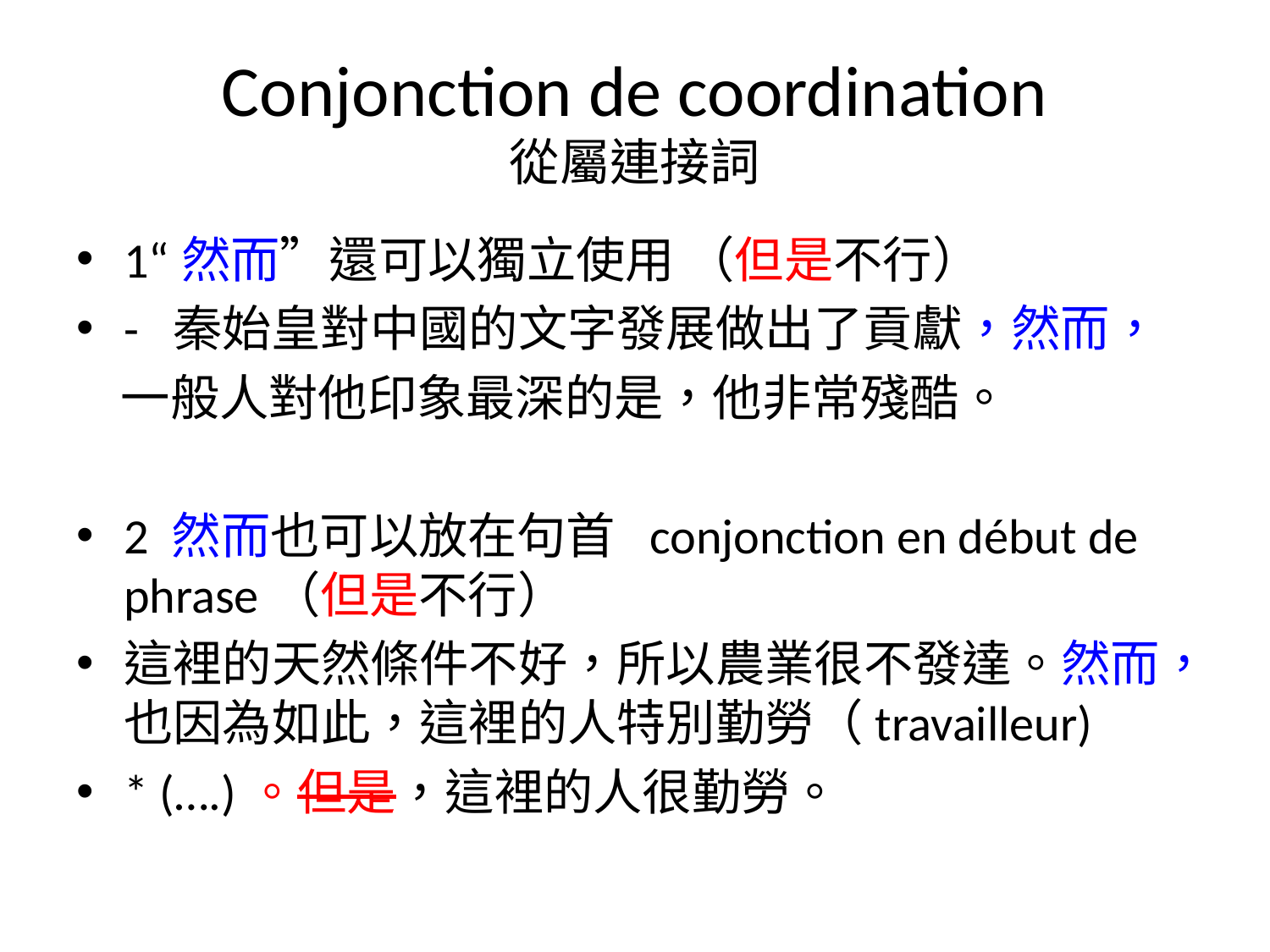

# Conjonction de coordination 從屬連接詞
1“然而”還可以獨立使用 （但是不行）
-  秦始皇對中國的文字發展做出了貢獻，然而，
   一般人對他印象最深的是，他非常殘酷。

2 然而也可以放在句首  conjonction en début de phrase（但是不行）
這裡的天然條件不好，所以農業很不發達。然而，也因為如此，這裡的人特別勤勞（travailleur)
* (….)。但是，這裡的人很勤勞。